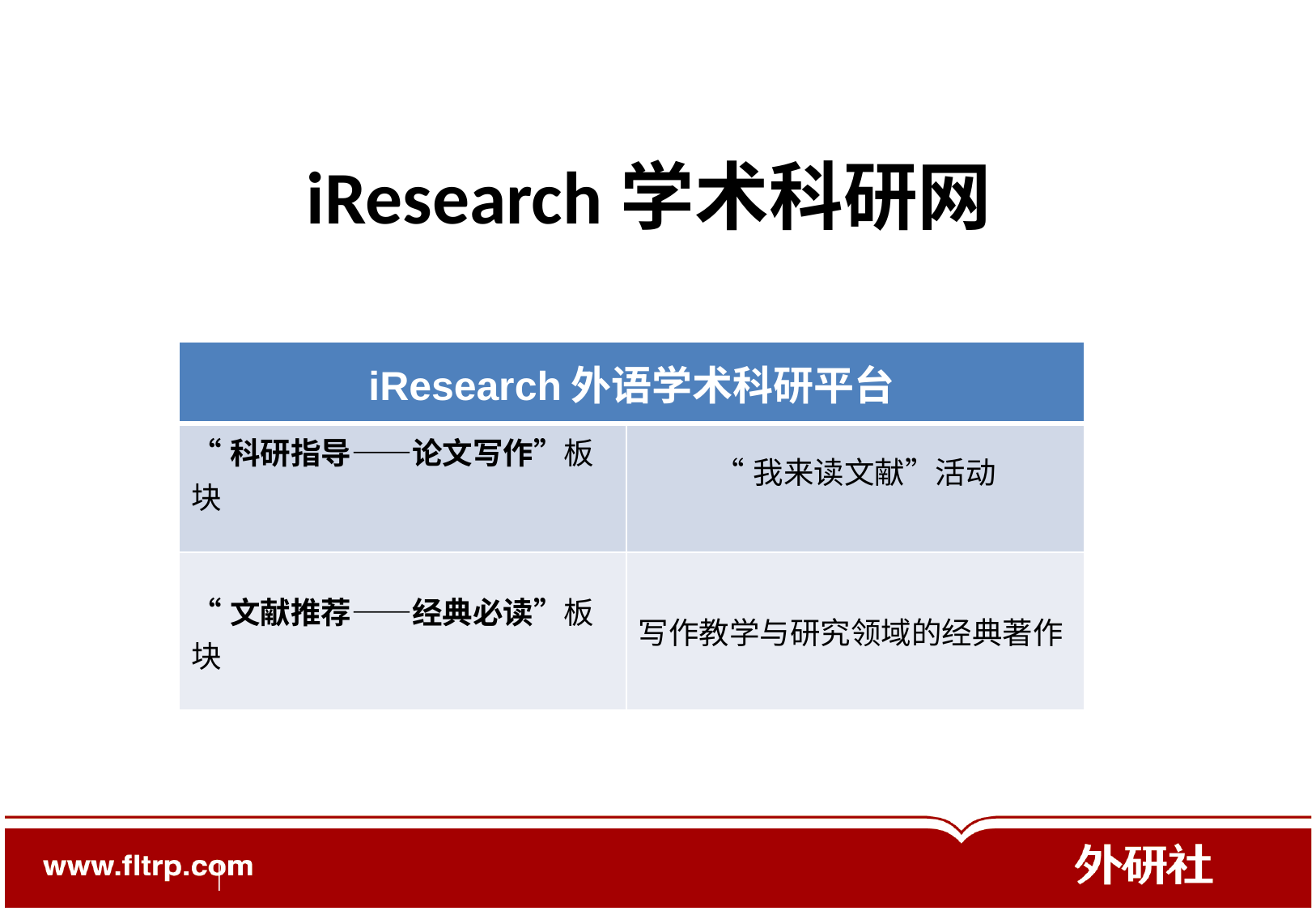

01
# iResearch学术科研网
| iResearch外语学术科研平台 |  |
| --- | --- |
| “科研指导——论文写作”板块 | “我来读文献”活动 |
| “文献推荐——经典必读”板块 | 写作教学与研究领域的经典著作 |